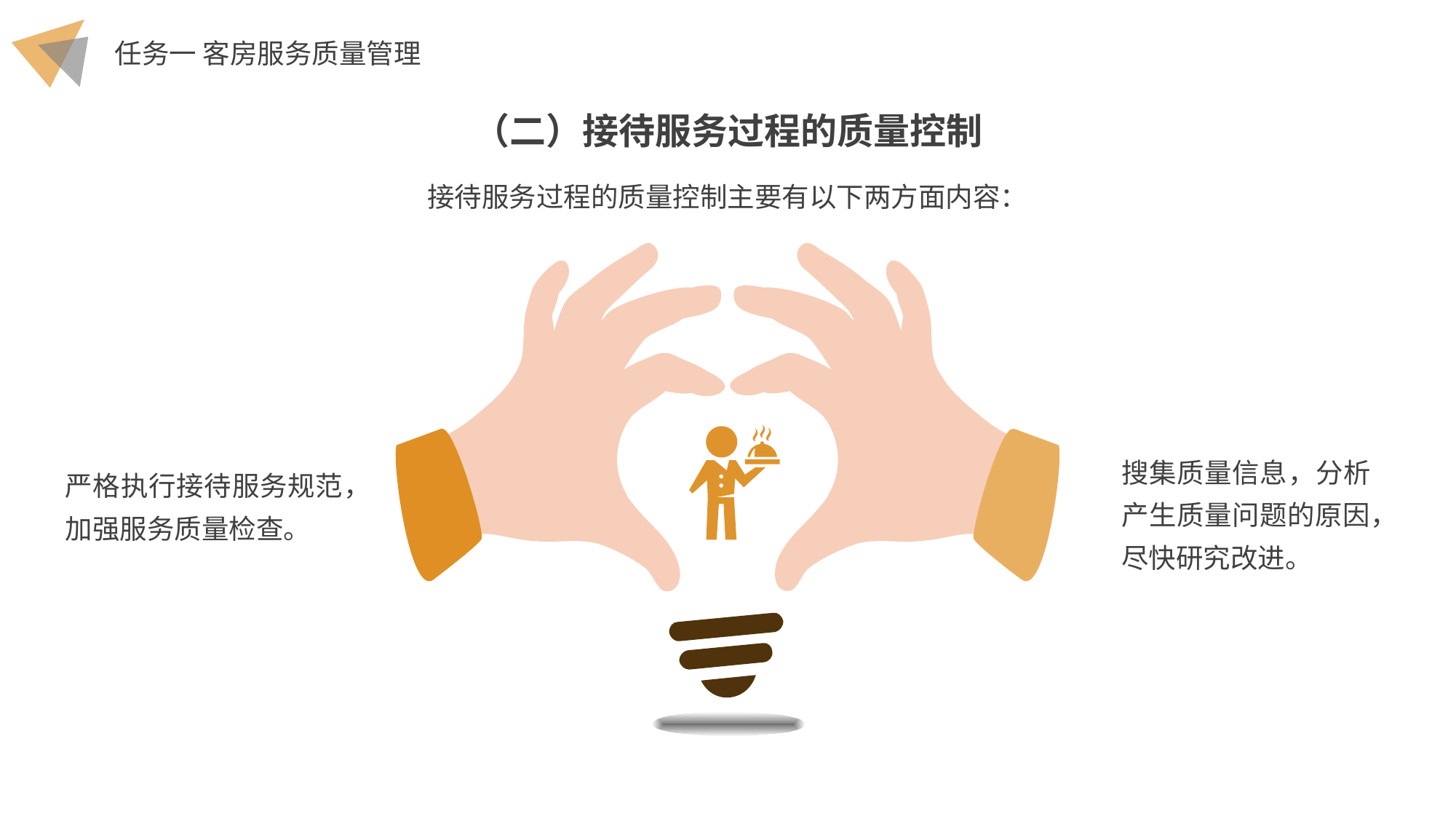

（二）接待服务过程的质量控制
接待服务过程的质量控制主要有以下两方面内容：

搜集质量信息，分析产生质量问题的原因，尽快研究改进。
严格执行接待服务规范，加强服务质量检查。